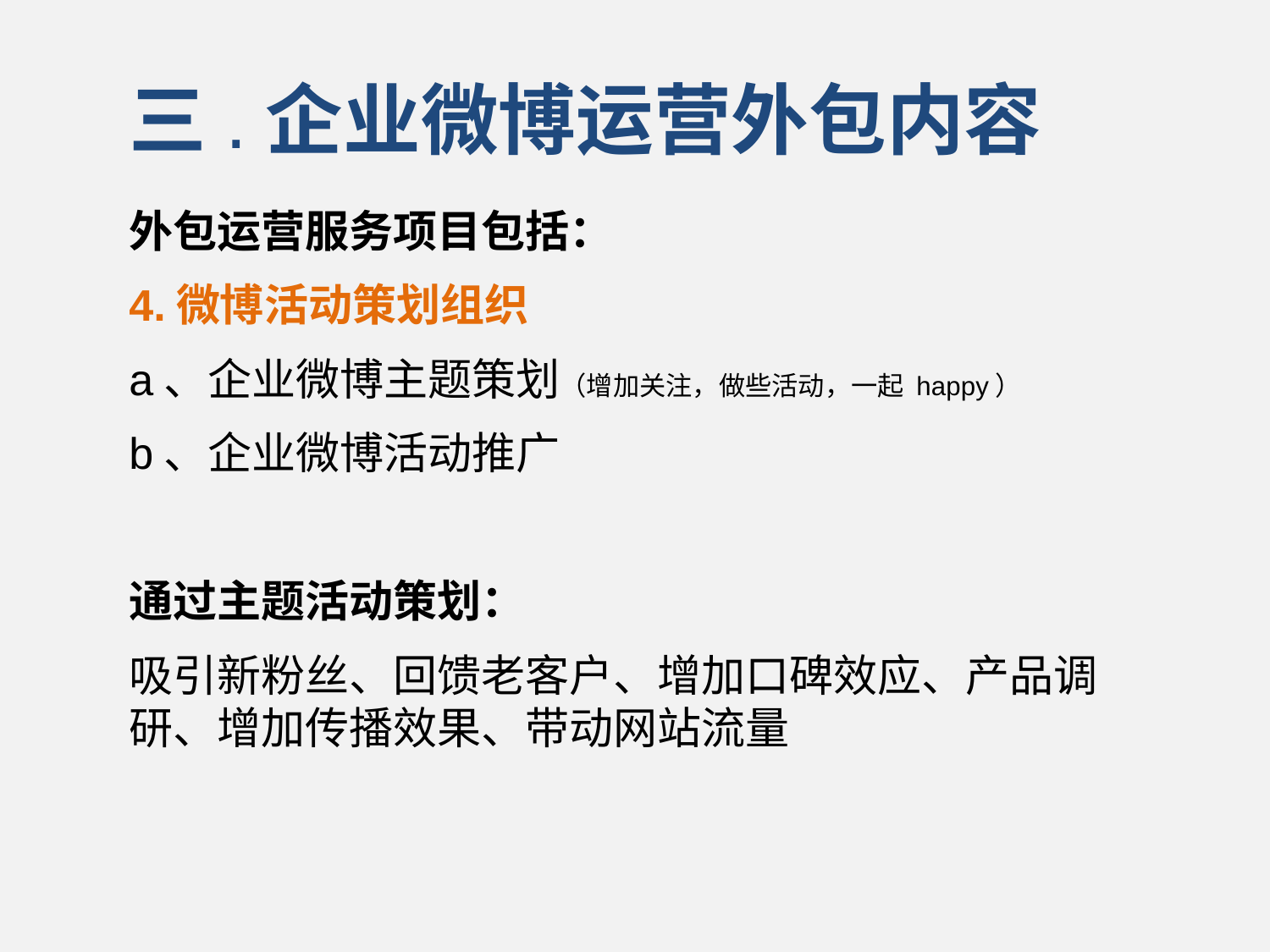

# 三.企业微博运营外包内容
外包运营服务项目包括：
4.微博活动策划组织
a、企业微博主题策划（增加关注，做些活动，一起 happy）
b、企业微博活动推广

通过主题活动策划：
吸引新粉丝、回馈老客户、增加口碑效应、产品调研、增加传播效果、带动网站流量